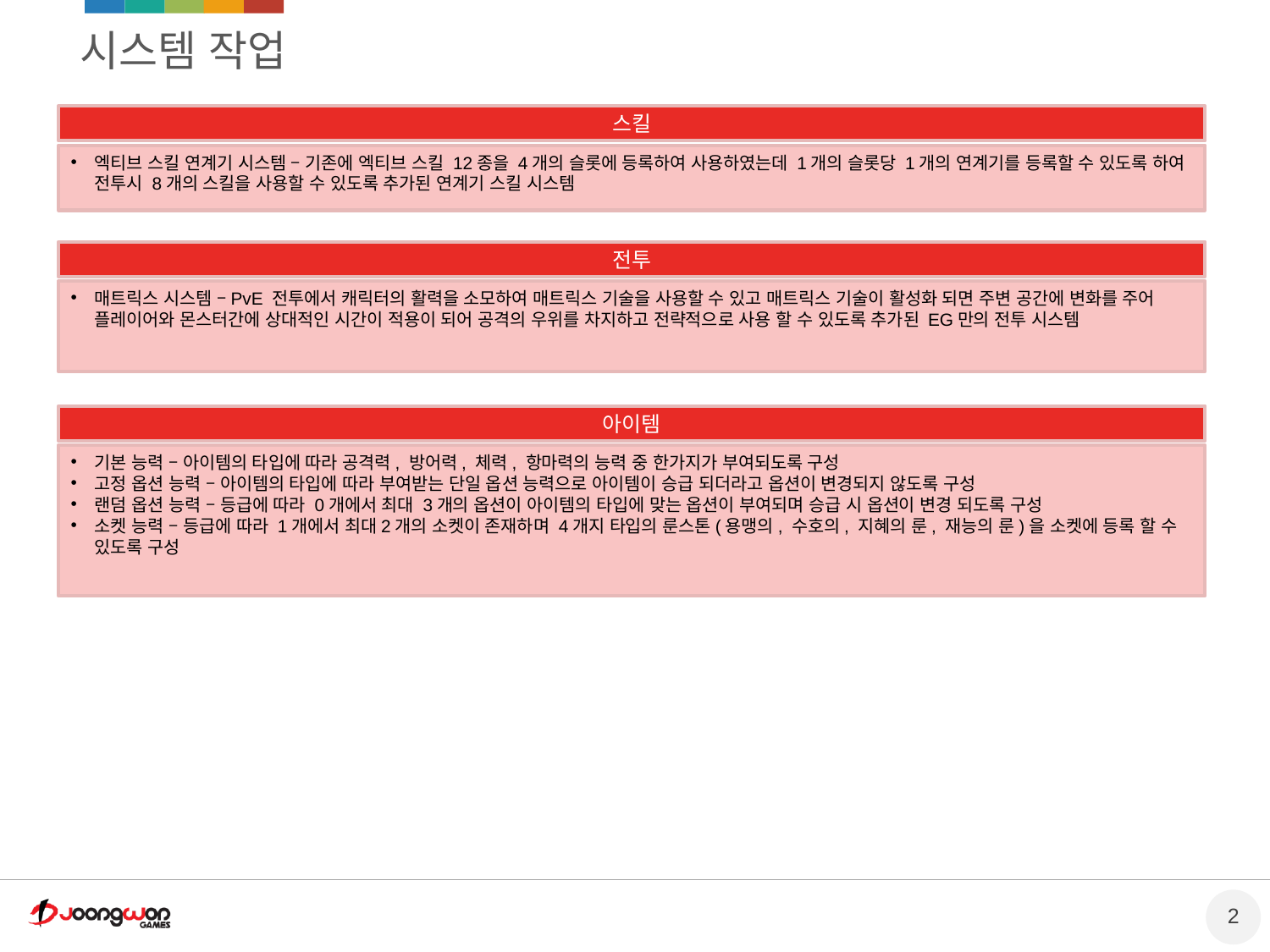

# 시스템 작업
스킬
엑티브 스킬 연계기 시스템 – 기존에 엑티브 스킬 12종을 4개의 슬롯에 등록하여 사용하였는데 1개의 슬롯당 1개의 연계기를 등록할 수 있도록 하여 전투시 8개의 스킬을 사용할 수 있도록 추가된 연계기 스킬 시스템
전투
매트릭스 시스템 –PvE 전투에서 캐릭터의 활력을 소모하여 매트릭스 기술을 사용할 수 있고 매트릭스 기술이 활성화 되면 주변 공간에 변화를 주어 플레이어와 몬스터간에 상대적인 시간이 적용이 되어 공격의 우위를 차지하고 전략적으로 사용 할 수 있도록 추가된 EG만의 전투 시스템
아이템
기본 능력 – 아이템의 타입에 따라 공격력, 방어력, 체력, 항마력의 능력 중 한가지가 부여되도록 구성
고정 옵션 능력 – 아이템의 타입에 따라 부여받는 단일 옵션 능력으로 아이템이 승급 되더라고 옵션이 변경되지 않도록 구성
랜덤 옵션 능력 – 등급에 따라 0개에서 최대 3개의 옵션이 아이템의 타입에 맞는 옵션이 부여되며 승급 시 옵션이 변경 되도록 구성
소켓 능력 – 등급에 따라 1개에서 최대2개의 소켓이 존재하며 4개지 타입의 룬스톤(용맹의, 수호의, 지혜의 룬, 재능의 룬)을 소켓에 등록 할 수 있도록 구성